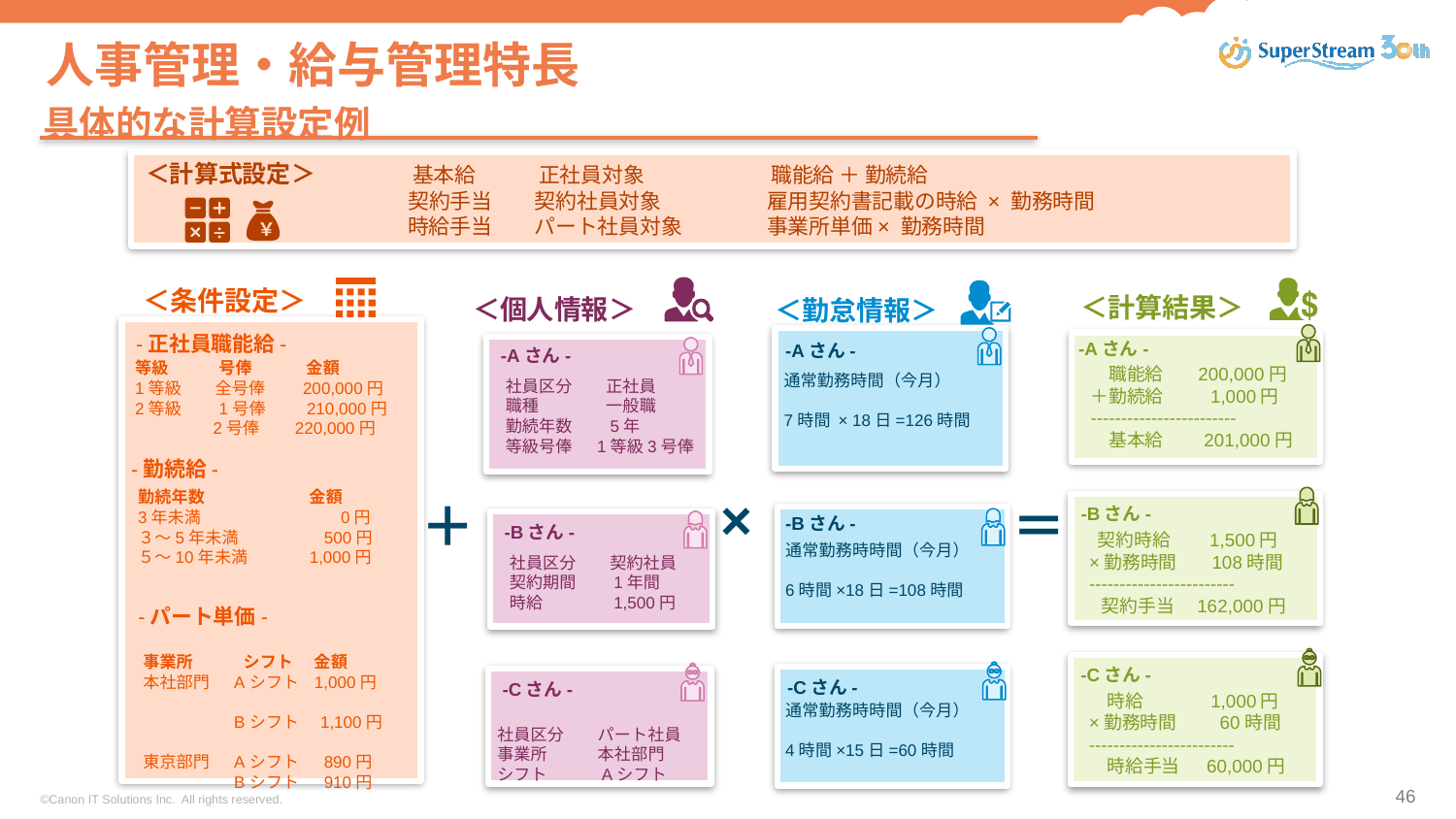

# 人事管理・給与管理特長
具体的な計算設定例

＜計算式設定＞　　　　基本給　　　正社員対象　　　　　　職能給 ＋ 勤続給
　　　　　　　　　　　  　契約手当　　契約社員対象　　　　　雇用契約書記載の時給 × 勤務時間
　　　　　　　　　　　　  時給手当　　パート社員対象　　　　事業所単価× 勤務時間

￥
＜条件設定＞

＜計算結果＞
＜個人情報＞
＜勤怠情報＞

-正社員職能給-

-Aさん-
-Aさん-

-Aさん-

等級　　　号俸　　 　金額
1等級　　全号俸　　200,000円
2等級　　1号俸　　 210,000円
　　　  　2号俸　    220,000円
　職能給　   200,000円
＋勤続給 　     1,000円
------------------------
　基本給　　201,000円
通常勤務時間（今月）

7時間 × 18日=126時間
社員区分　　正社員
職種　　　　一般職
勤続年数　　5年
等級号俸 　1等級3号俸
-勤続給-
×
勤続年数　　 　　　　金額
3年未満　　　    　　 　　0円
３～5年未満　   　　 　500円
５～10年未満　　　  1,000円
＝
＋

-Bさん-
-Bさん-

-Bさん-
 契約時給  　  1,500円
×勤務時間 　  108時間
------------------------
  契約手当　162,000円
通常勤務時時間（今月）

6時間×18日=108時間
社員区分　　契約社員
契約期間　　1年間
時給　　　　1,500円
-パート単価-
事業所　　　シフト 　金額
本社部門　 Aシフト   1,000円
　　　　　 Bシフト　1,100円

東京部門　 Aシフト　 890円
　　　　　 Bシフト　 910円

-Cさん-

-Cさん-
-Cさん-
　時給　  　　1,000円
×勤務時間 　    60時間
------------------------
　時給手当　 60,000円
通常勤務時時間（今月）

4時間×15日=60時間
社員区分　　パート社員
事業所　　　本社部門
シフト　　　Aシフト
©Canon IT Solutions Inc.  All rights reserved.
46